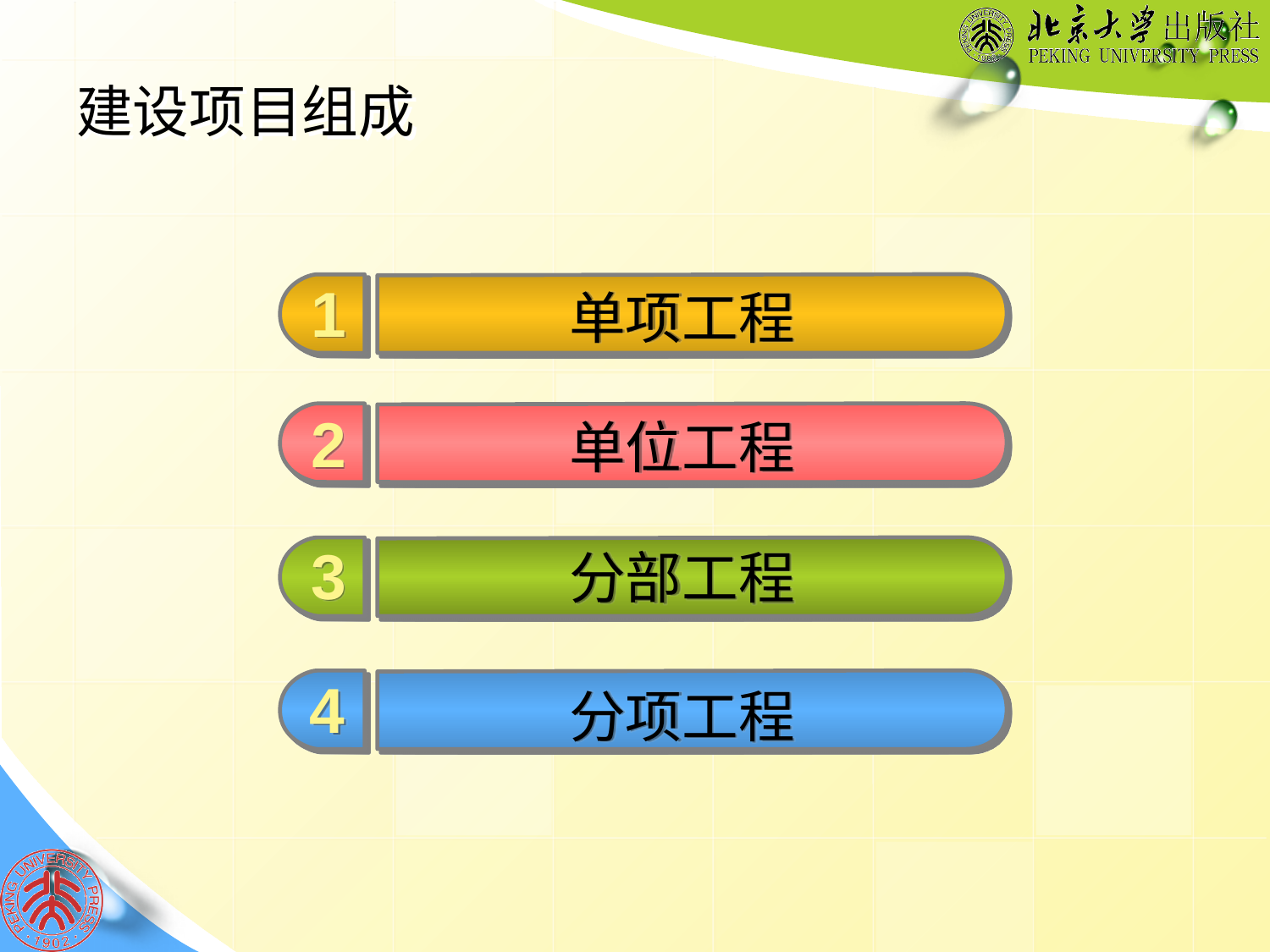

# 建设项目组成
1

单项工程
2

单位工程
3
分部工程

4

分项工程